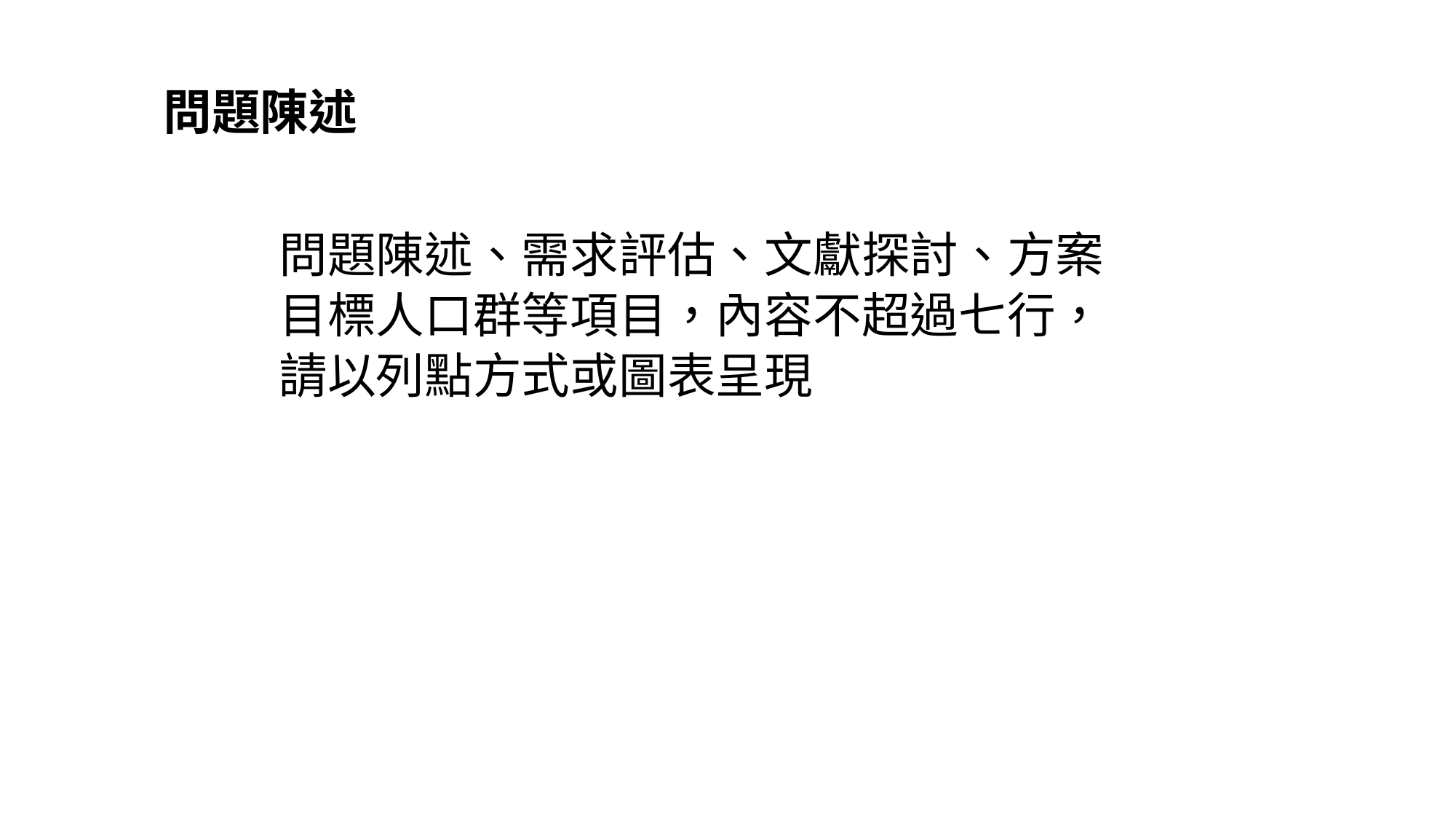

問題陳述
問題陳述、需求評估、文獻探討、方案目標人口群等項目，內容不超過七行，請以列點方式或圖表呈現